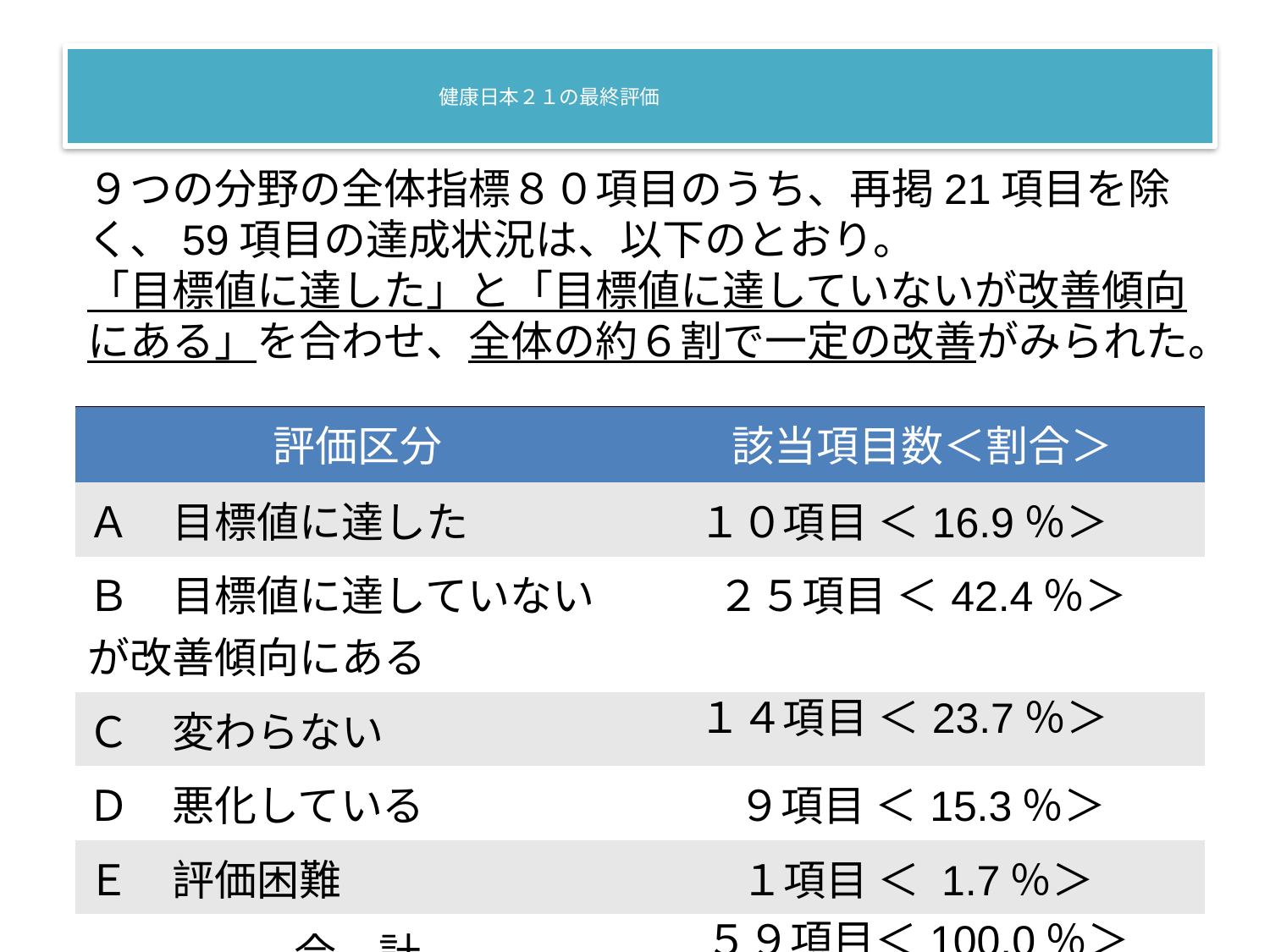

# 健康日本２１の最終評価
９つの分野の全体指標８０項目のうち、再掲21項目を除く、59項目の達成状況は、以下のとおり。
「目標値に達した」と「目標値に達していないが改善傾向にある」を合わせ、全体の約６割で一定の改善がみられた。
| 評価区分 | 該当項目数＜割合＞ |
| --- | --- |
| Ａ　目標値に達した | １０項目 ＜16.9％＞ |
| Ｂ　目標値に達していないが改善傾向にある | ２５項目 ＜42.4％＞ |
| Ｃ　変わらない | １４項目 ＜23.7％＞ |
| Ｄ　悪化している | ９項目 ＜15.3％＞ |
| Ｅ　評価困難 | １項目 ＜ 1.7％＞ |
| 合　計 | ５９項目＜100.0％＞ |